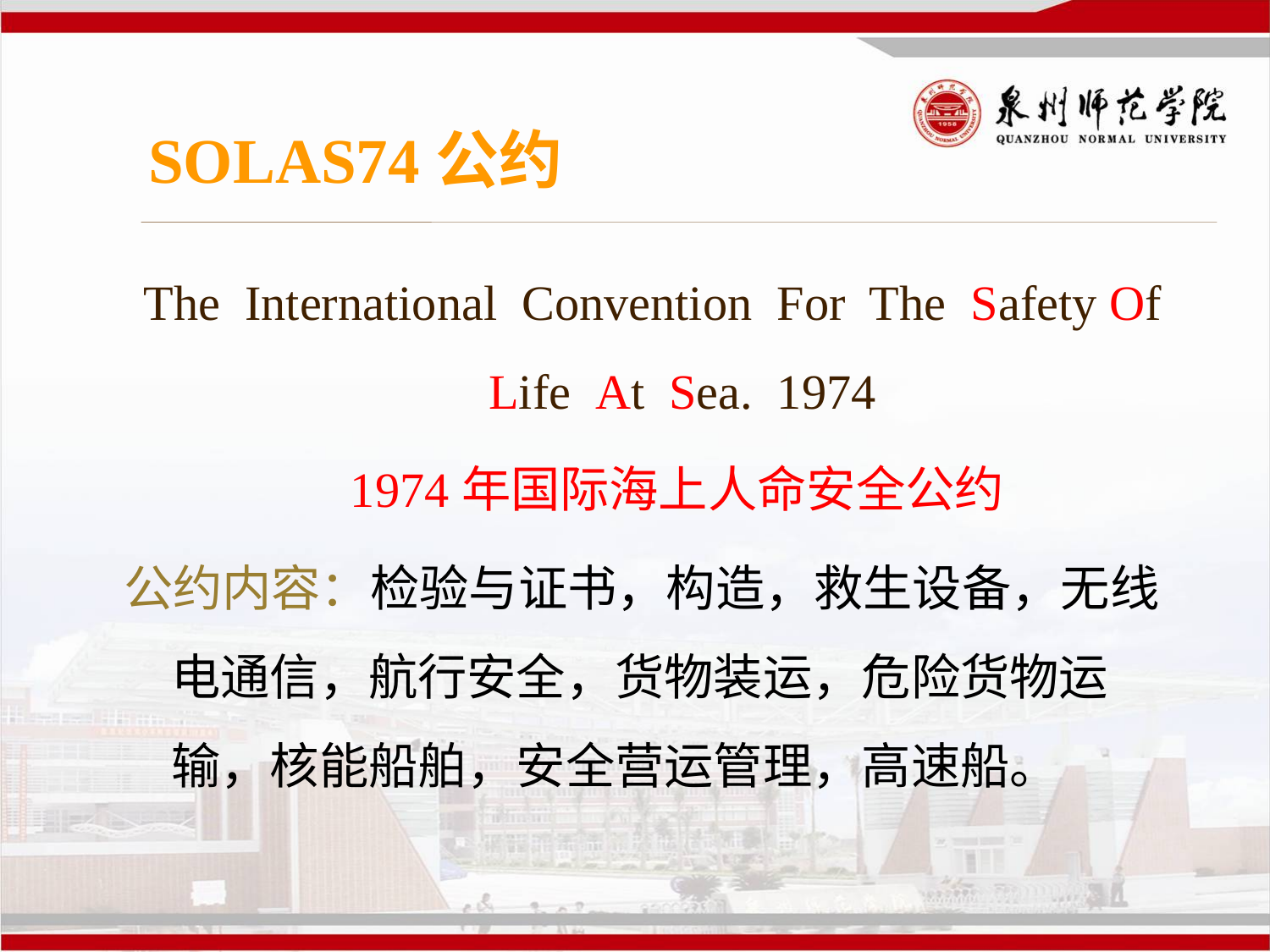

# SOLAS74公约
The  International  Convention  For  The  Safety Of  Life  At  Sea.  1974
   1974年国际海上人命安全公约
公约内容：检验与证书，构造，救生设备，无线电通信，航行安全，货物装运，危险货物运输，核能船舶，安全营运管理，高速船。